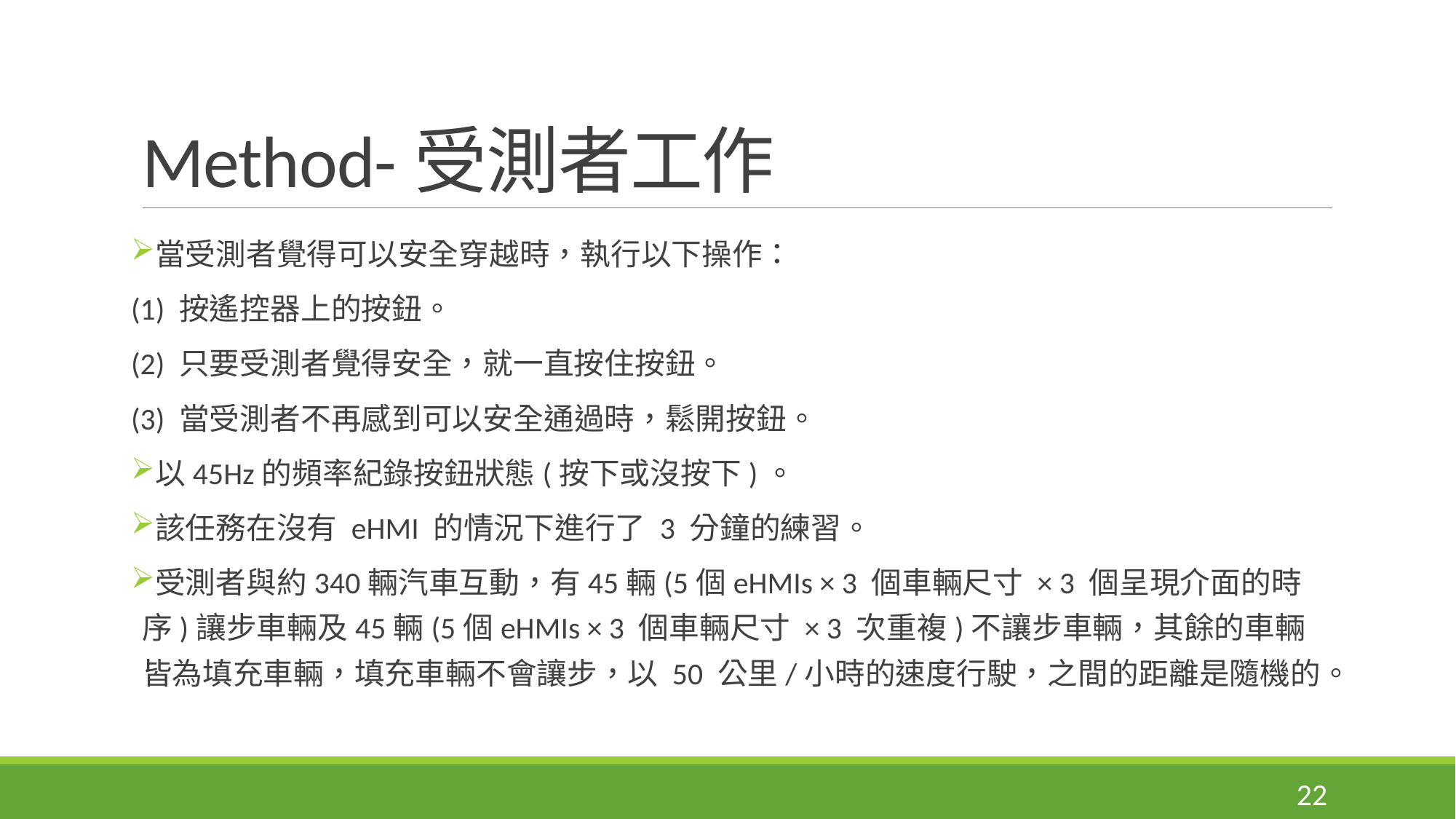

# Method-受測者工作
當受測者覺得可以安全穿越時，執行以下操作：
(1) 按遙控器上的按鈕。
(2) 只要​​受測者覺得安全，就一直按住按鈕。
(3) 當受測者不再感到可以安全通過時，鬆開按鈕。
以45Hz的頻率紀錄按鈕狀態(按下或沒按下)。
該任務在沒有 eHMI 的情況下進行了 3 分鐘的練習。
受測者與約340輛汽車互動，有45輛(5個eHMIs × 3 個車輛尺寸 × 3 個呈現介面的時序)讓步車輛及45輛(5個eHMIs × 3 個車輛尺寸 × 3 次重複)不讓步車輛，其餘的車輛皆為填充車輛，填充車輛不會讓步，以 50 公里/小時的速度行駛，之間的距離是隨機的。

22